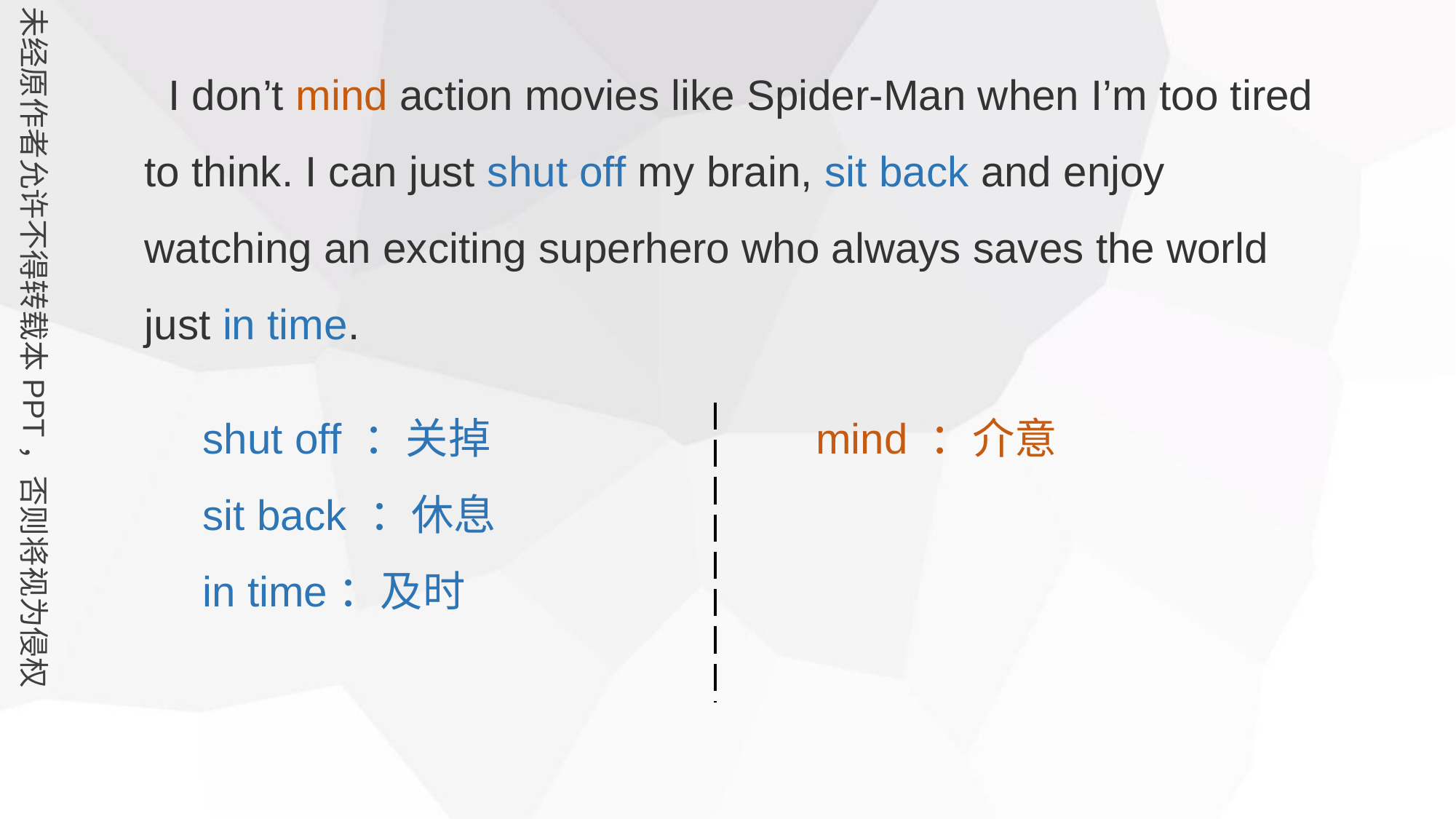

I don’t mind action movies like Spider-Man when I’m too tired to think. I can just shut off my brain, sit back and enjoy watching an exciting superhero who always saves the world just in time.
shut off ：关掉
sit back ：休息
in time：及时
mind ：介意